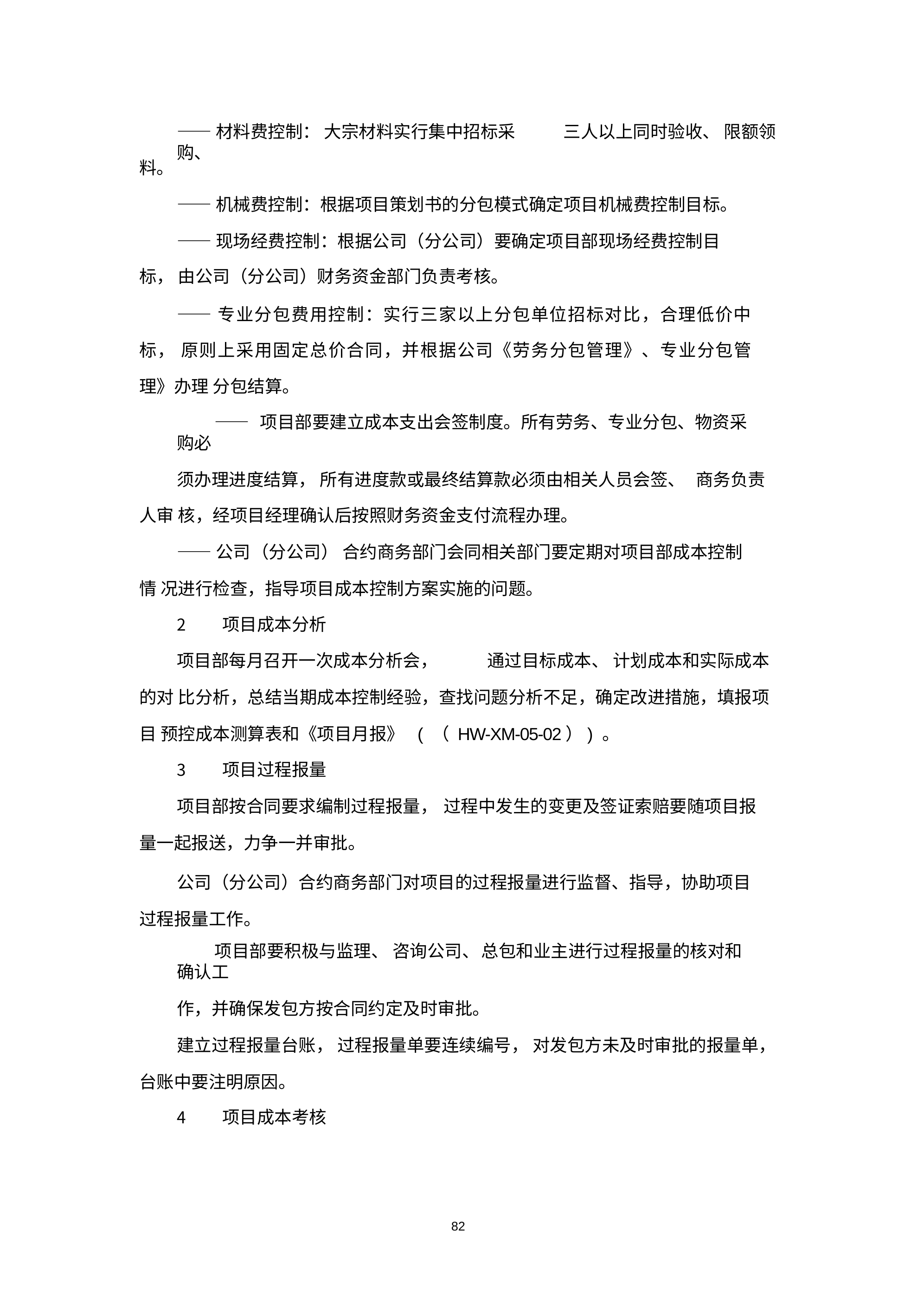

——材料费控制： 大宗材料实行集中招标采购、
三人以上同时验收、 限额领
料。
——机械费控制：根据项目策划书的分包模式确定项目机械费控制目标。
——现场经费控制：根据公司（分公司）要确定项目部现场经费控制目标， 由公司（分公司）财务资金部门负责考核。
——专业分包费用控制：实行三家以上分包单位招标对比，合理低价中标， 原则上采用固定总价合同，并根据公司《劳务分包管理》、专业分包管理》办理 分包结算。
—— 项目部要建立成本支出会签制度。所有劳务、专业分包、物资采购必
须办理进度结算， 所有进度款或最终结算款必须由相关人员会签、	商务负责人审 核，经项目经理确认后按照财务资金支付流程办理。
——公司（分公司） 合约商务部门会同相关部门要定期对项目部成本控制情 况进行检查，指导项目成本控制方案实施的问题。
项目成本分析
项目部每月召开一次成本分析会，	通过目标成本、 计划成本和实际成本的对 比分析，总结当期成本控制经验，查找问题分析不足，确定改进措施，填报项目 预控成本测算表和《项目月报》	( （ HW-XM-05-02）) 。
项目过程报量
项目部按合同要求编制过程报量， 过程中发生的变更及签证索赔要随项目报 量一起报送，力争一并审批。
公司（分公司）合约商务部门对项目的过程报量进行监督、指导，协助项目 过程报量工作。
项目部要积极与监理、 咨询公司、总包和业主进行过程报量的核对和确认工
作，并确保发包方按合同约定及时审批。
建立过程报量台账， 过程报量单要连续编号， 对发包方未及时审批的报量单， 台账中要注明原因。
项目成本考核
82